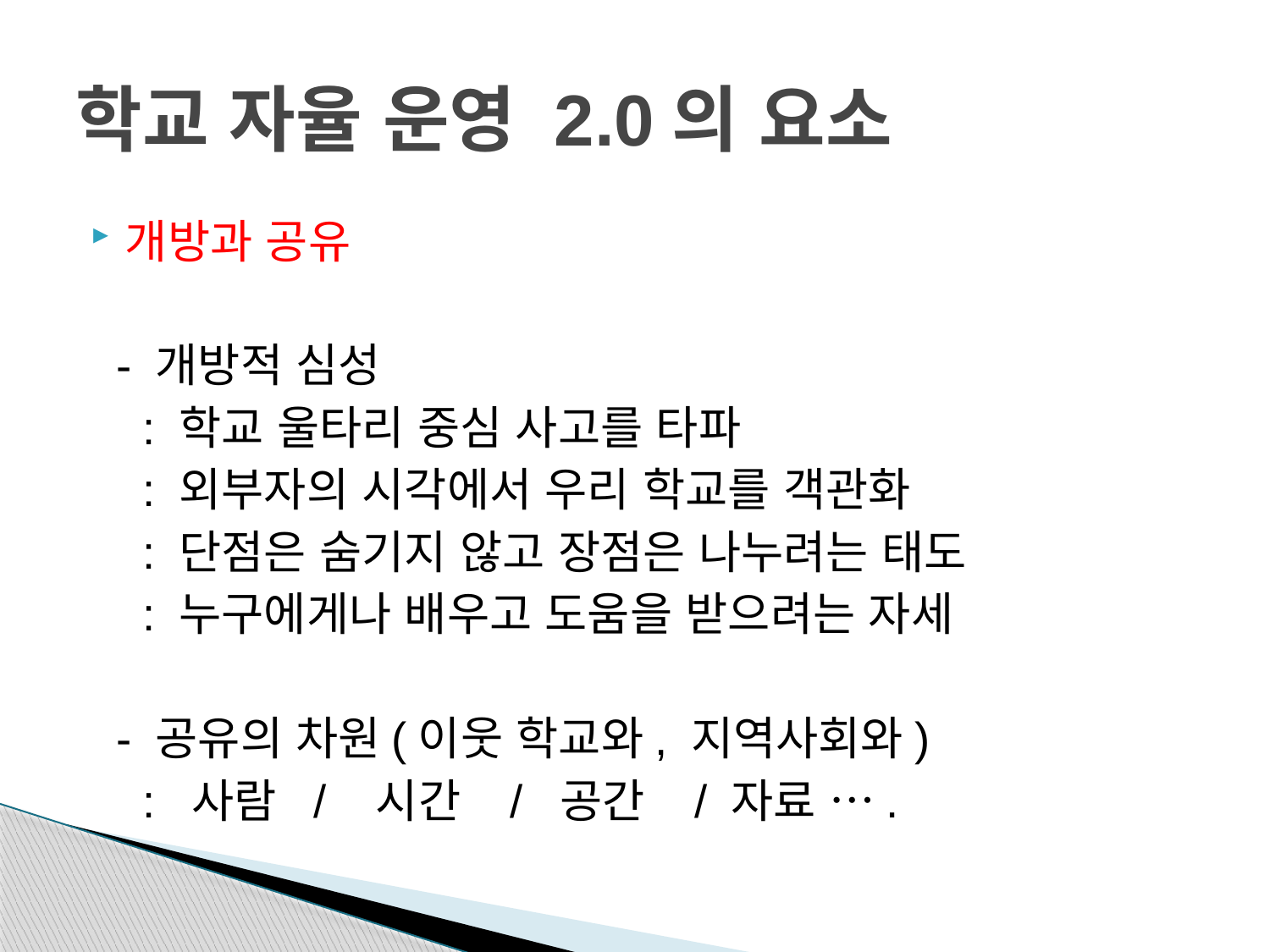

# 학교 자율 운영 2.0의 요소
개방과 공유

  - 개방적 심성
    : 학교 울타리 중심 사고를 타파
    : 외부자의 시각에서 우리 학교를 객관화
    : 단점은 숨기지 않고 장점은 나누려는 태도
    : 누구에게나 배우고 도움을 받으려는 자세

  - 공유의 차원(이웃 학교와, 지역사회와)
    :  사람  /   시간   /  공간   / 자료 ….